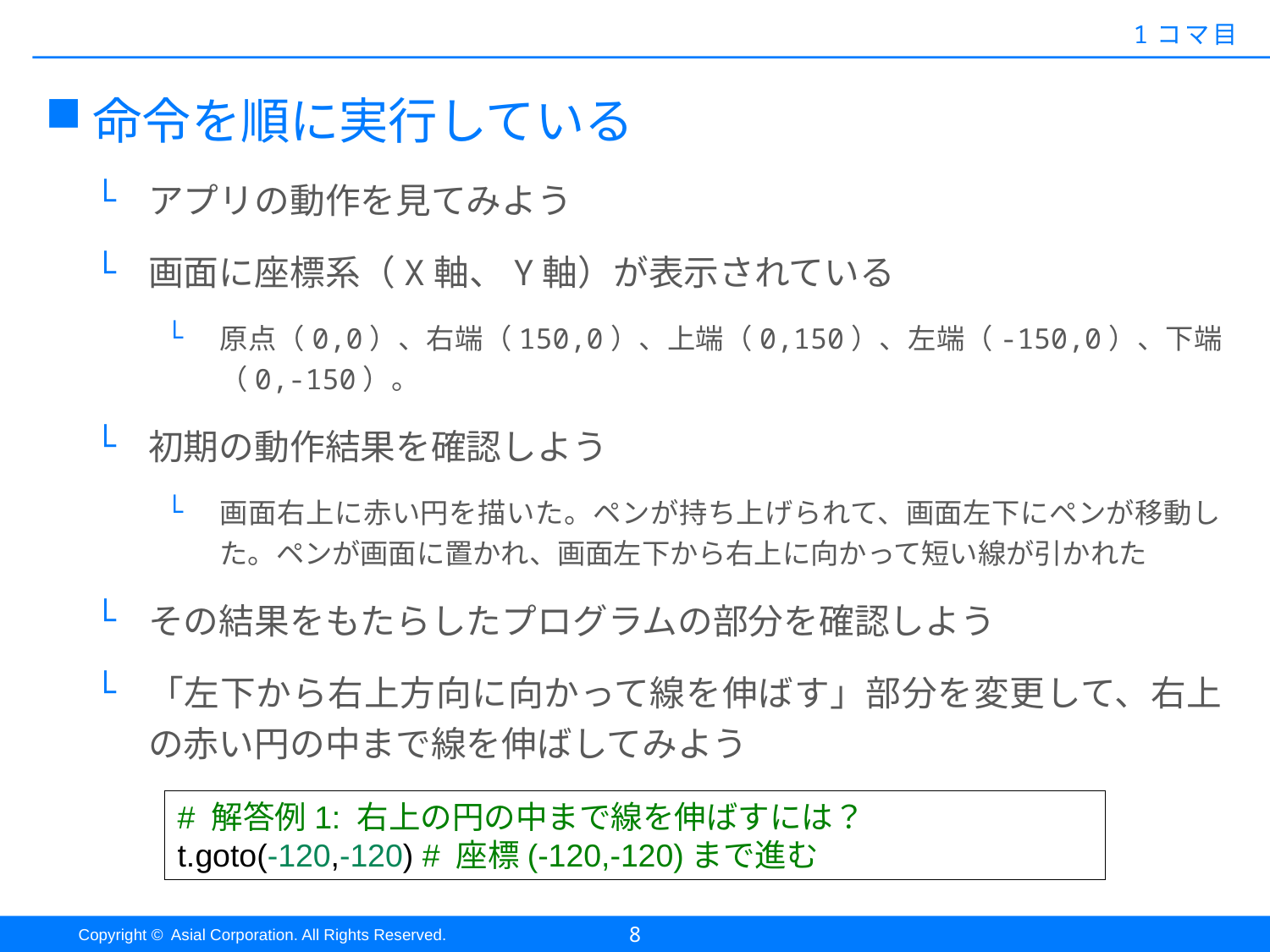

#
1コマ目
命令を順に実行している
アプリの動作を見てみよう
画面に座標系（X軸、Y軸）が表示されている
原点（0,0）、右端（150,0）、上端（0,150）、左端（-150,0）、下端（0,-150）。
初期の動作結果を確認しよう
画面右上に赤い円を描いた。ペンが持ち上げられて、画面左下にペンが移動した。ペンが画面に置かれ、画面左下から右上に向かって短い線が引かれた
その結果をもたらしたプログラムの部分を確認しよう
「左下から右上方向に向かって線を伸ばす」部分を変更して、右上の赤い円の中まで線を伸ばしてみよう

# 解答例1: 右上の円の中まで線を伸ばすには？
t.goto(-120,-120) # 座標(-120,-120)まで進む
8